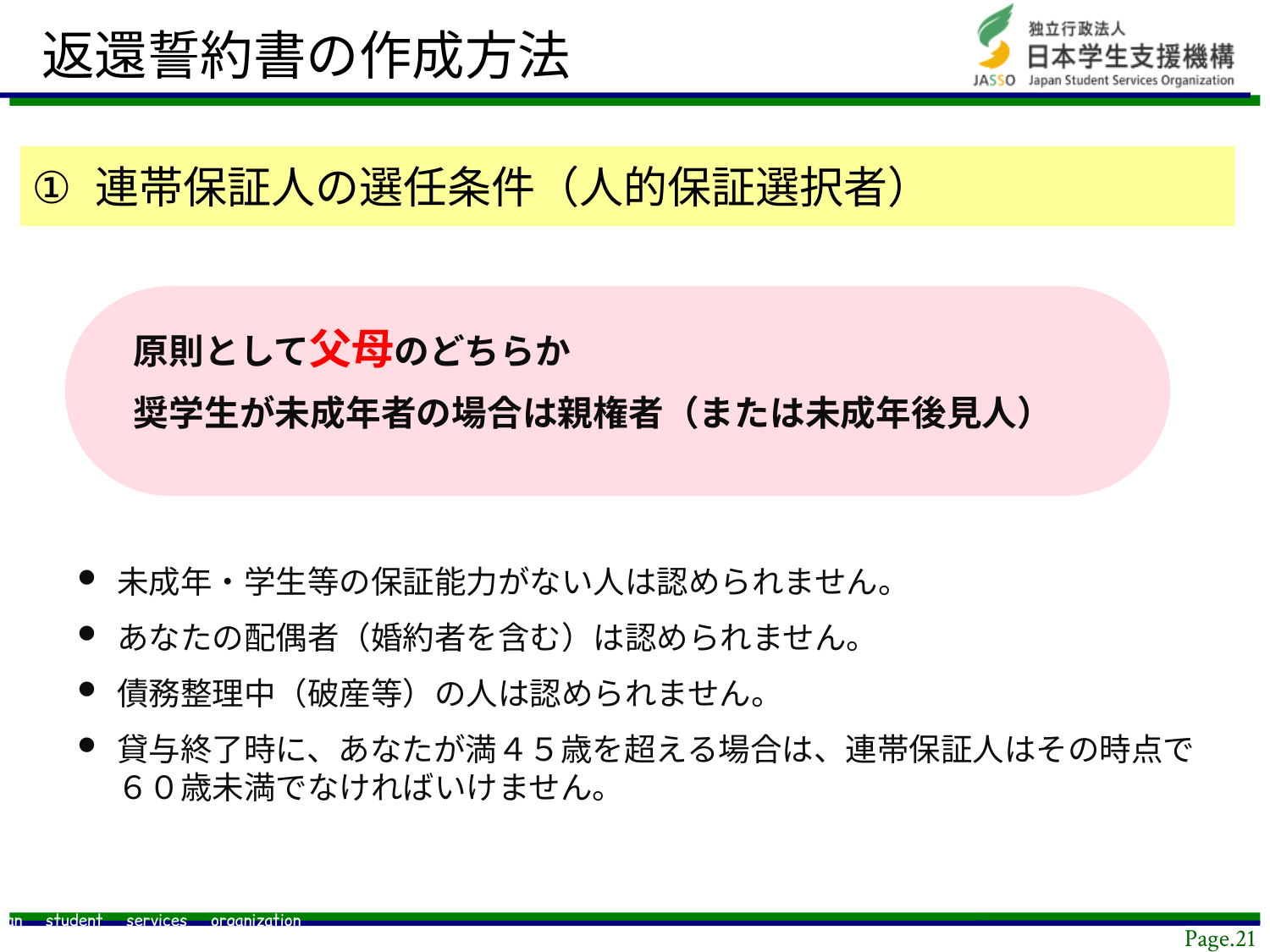

返還誓約書の作成方法
連帯保証人の選任条件（人的保証選択者）

原則として父母のどちらか
奨学生が未成年者の場合は親権者（または未成年後見人）
未成年・学生等の保証能力がない人は認められません。
あなたの配偶者（婚約者を含む）は認められません。
債務整理中（破産等）の人は認められません。
貸与終了時に、あなたが満４５歳を超える場合は、連帯保証人はその時点で６０歳未満でなければいけません。